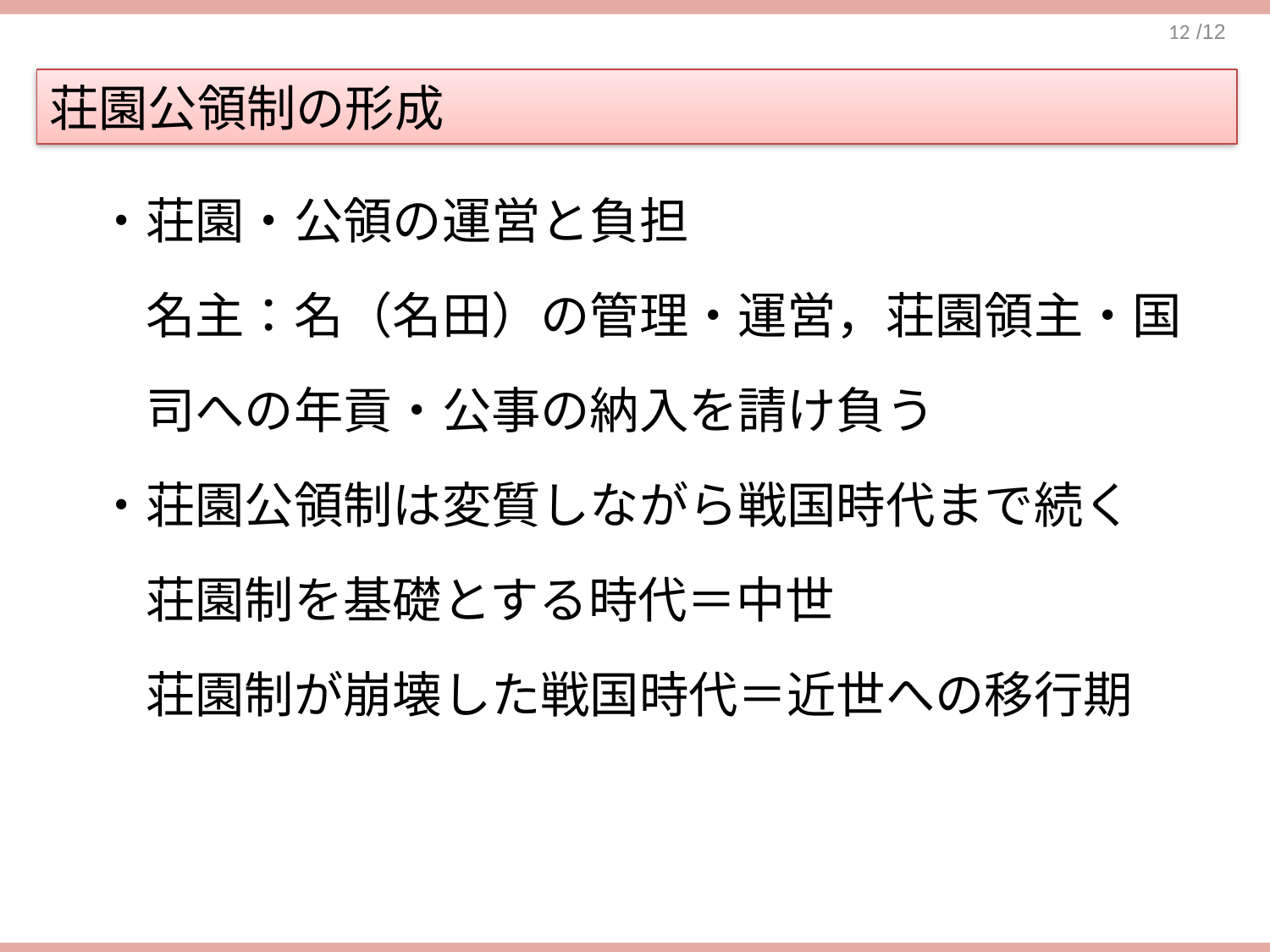

荘園公領制の形成
　・荘園・公領の運営と負担
　　名主：名（名田）の管理・運営，荘園領主・国
　　司への年貢・公事の納入を請け負う
　・荘園公領制は変質しながら戦国時代まで続く
　　荘園制を基礎とする時代＝中世
　　荘園制が崩壊した戦国時代＝近世への移行期